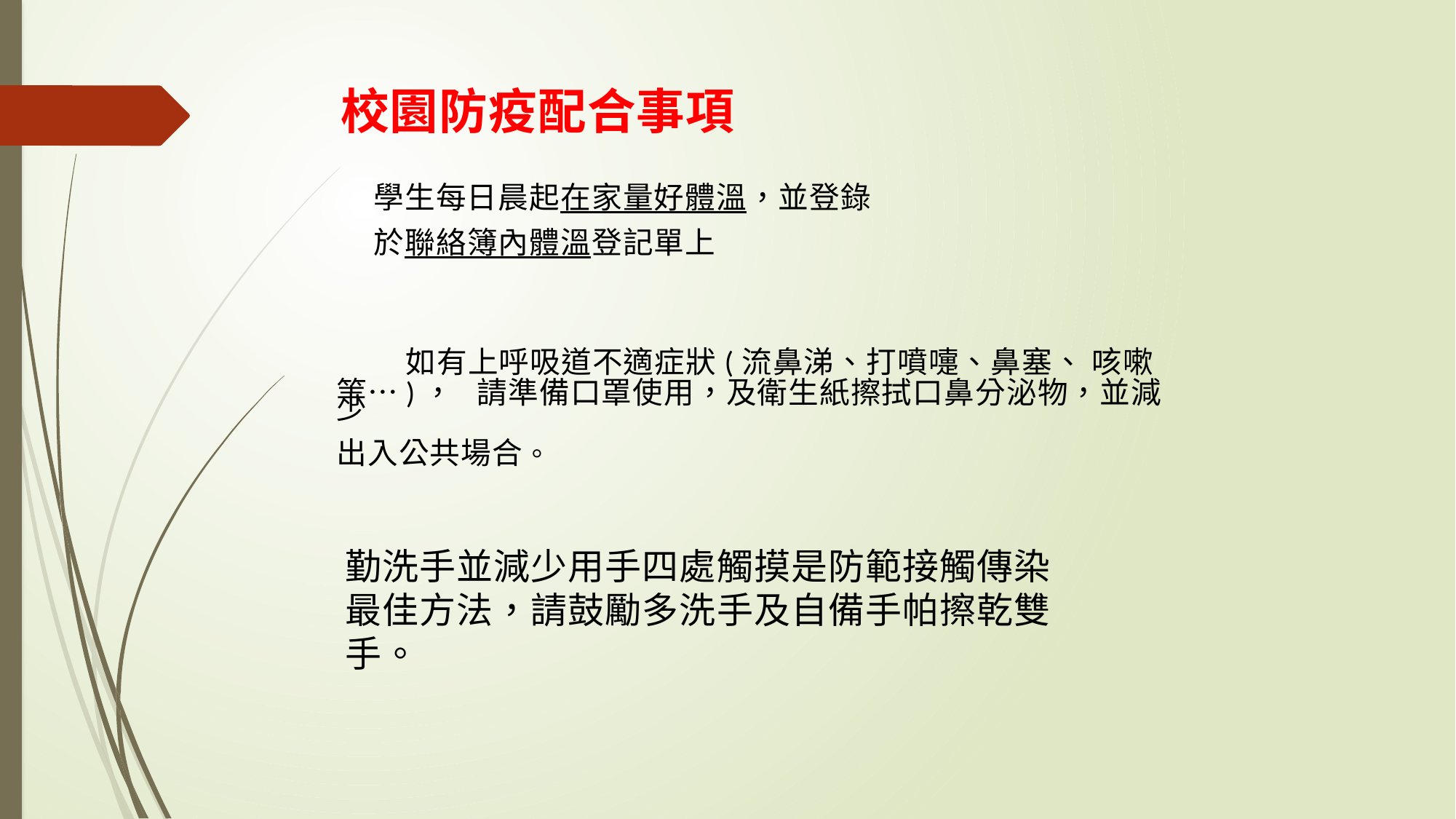

校園防疫配合事項

學生每日晨起在家量好體溫，並登錄

於聯絡簿內體溫登記單上

         如有上呼吸道不適症狀(流鼻涕、打噴嚏、鼻塞、 咳嗽

等…)，   請準備口罩使用，及衛生紙擦拭口鼻分泌物，並減少

出入公共場合。
勤洗手並減少用手四處觸摸是防範接觸傳染最佳方法，請鼓勵多洗手及自備手帕擦乾雙手。